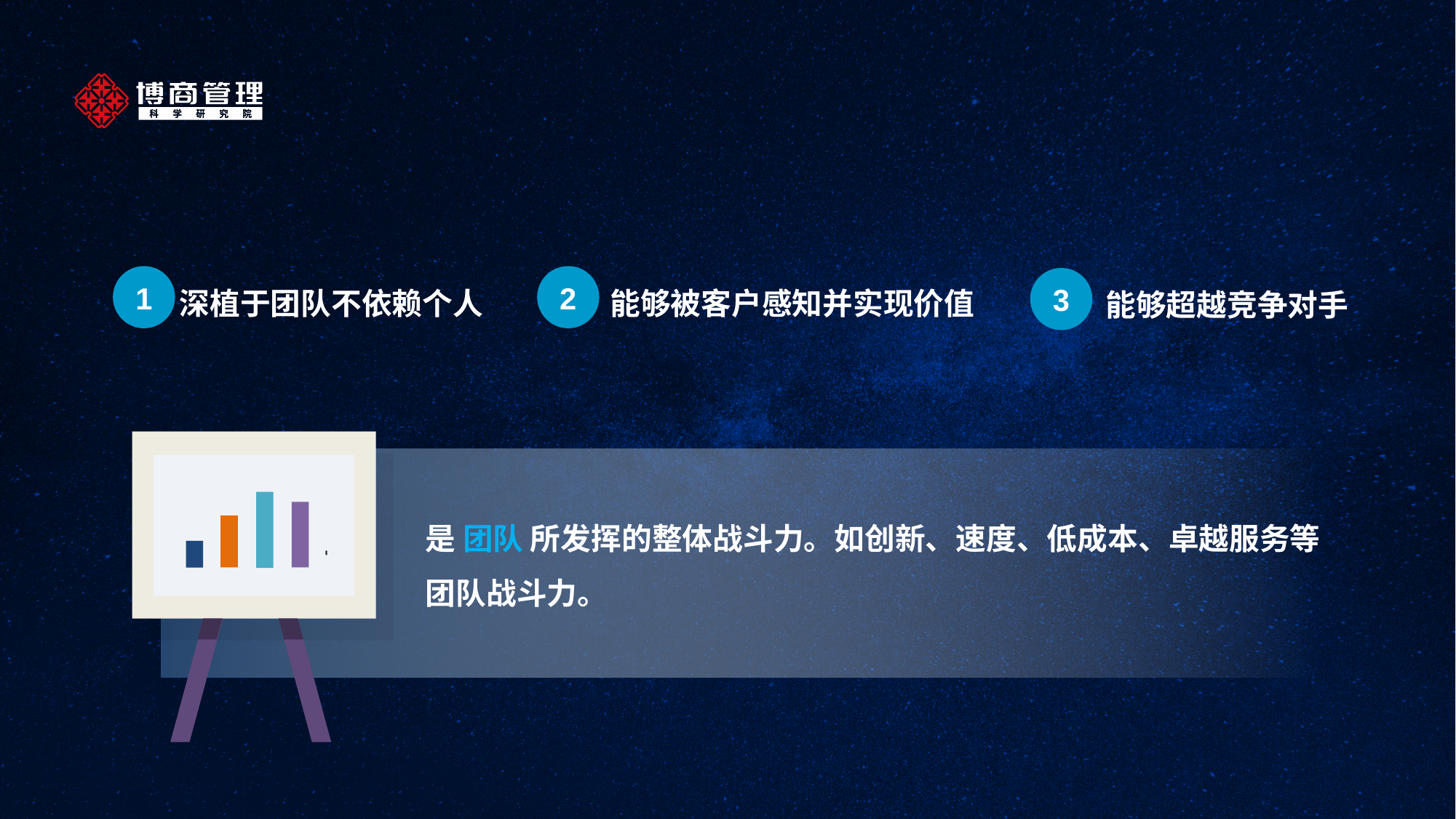

1
深植于团队不依赖个人
2
能够被客户感知并实现价值
3
能够超越竞争对手

是 团队 所发挥的整体战斗力。如创新、速度、低成本、卓越服务等团队战斗力。